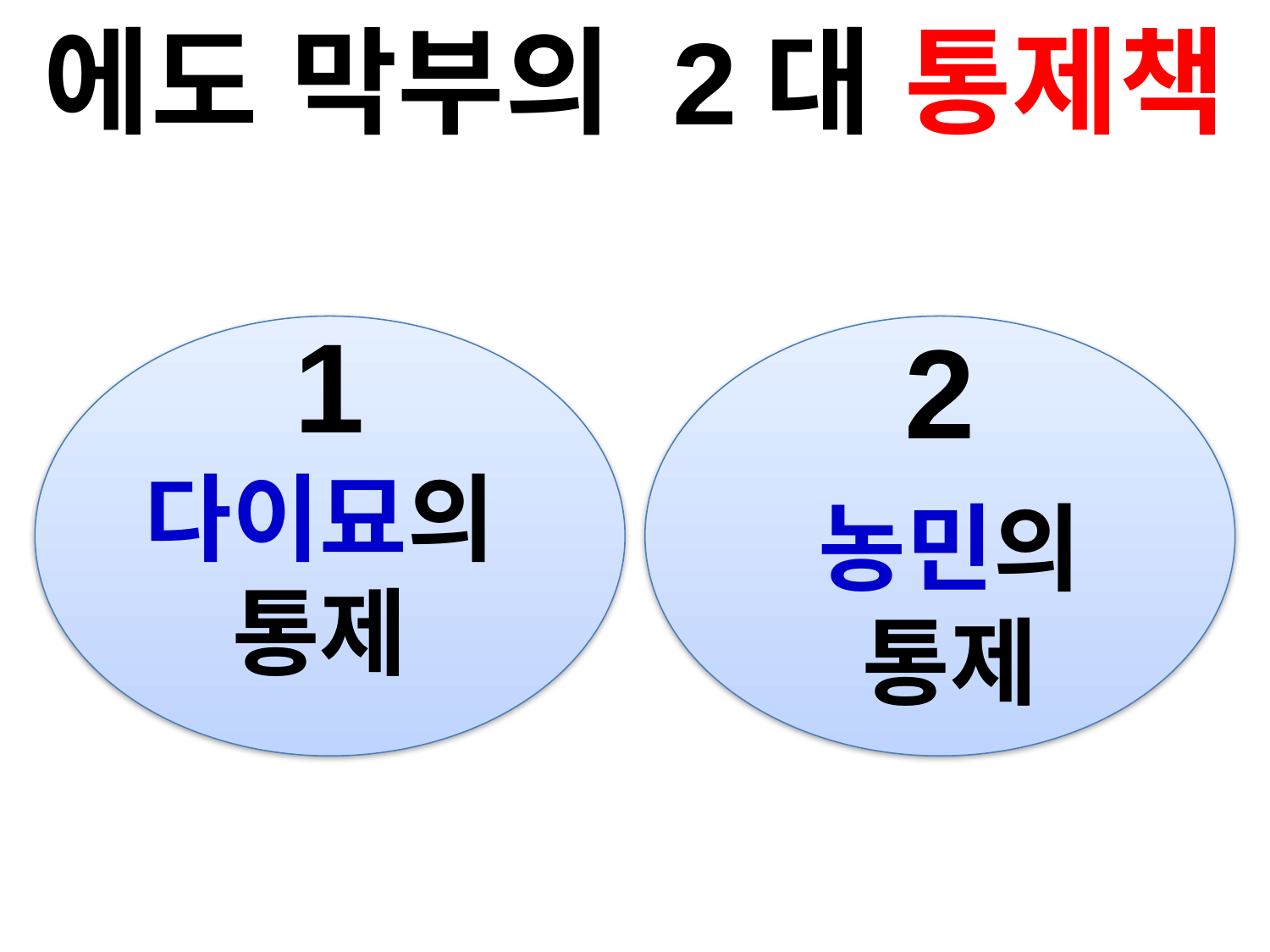

에도 막부의 2대 통제책
1

다이묘의 통제
2

농민의
통제